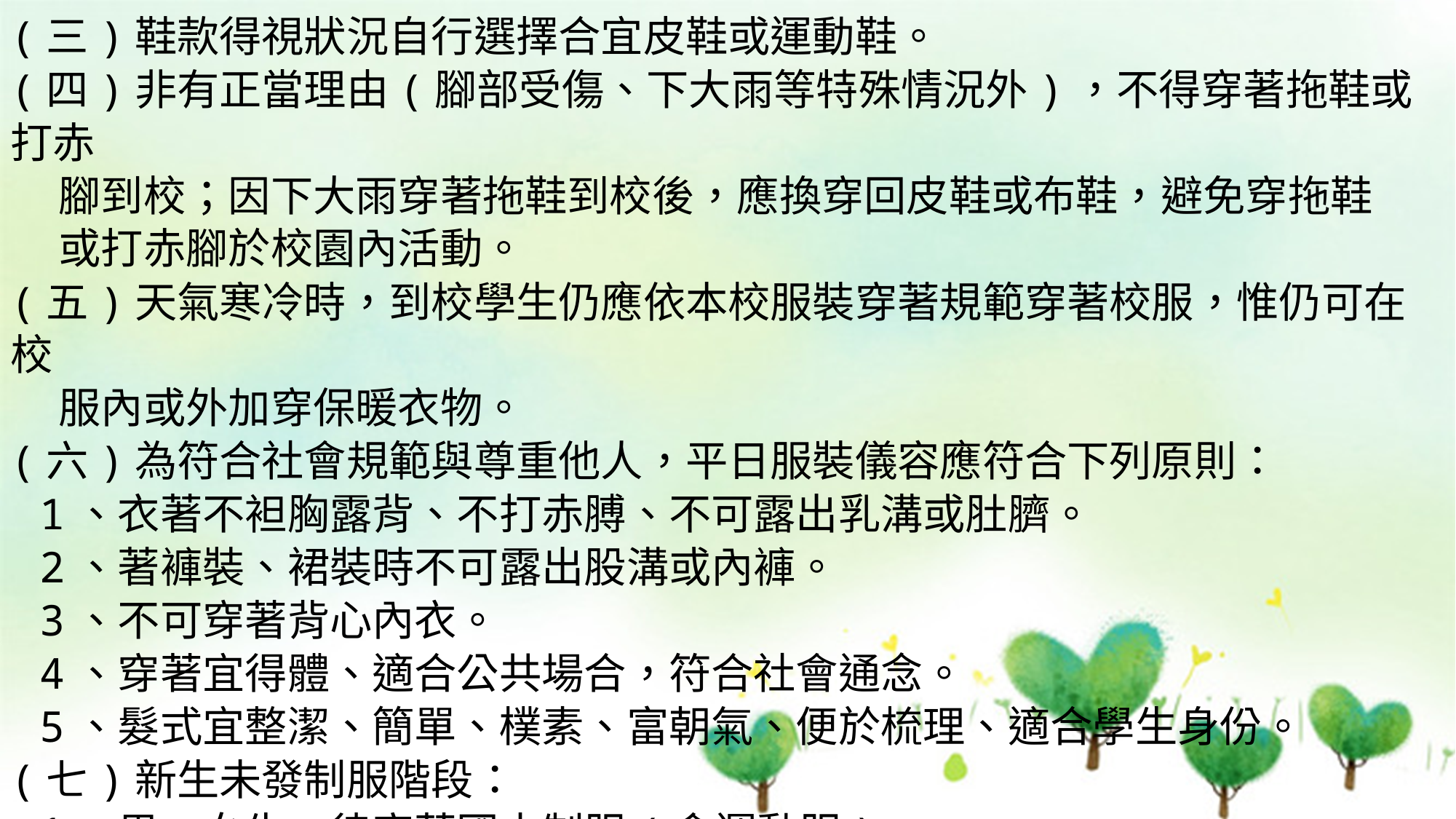

(三)鞋款得視狀況自行選擇合宜皮鞋或運動鞋。
(四)非有正當理由(腳部受傷、下大雨等特殊情況外)，不得穿著拖鞋或打赤
    腳到校；因下大雨穿著拖鞋到校後，應換穿回皮鞋或布鞋，避免穿拖鞋
    或打赤腳於校園內活動。
(五)天氣寒冷時，到校學生仍應依本校服裝穿著規範穿著校服，惟仍可在校
    服內或外加穿保暖衣物。
(六)為符合社會規範與尊重他人，平日服裝儀容應符合下列原則：
  1、衣著不袒胸露背、不打赤膊、不可露出乳溝或肚臍。
  2、著褲裝、裙裝時不可露出股溝或內褲。
  3、不可穿著背心內衣。
  4、穿著宜得體、適合公共場合，符合社會通念。
  5、髮式宜整潔、簡單、樸素、富朝氣、便於梳理、適合學生身份。
(七)新生未發制服階段：
  1、男、女生一律穿著國中制服(含運動服)。
  2、若無國中制服者，可穿著素色衣、褲（含外套），以整齊大方為主。